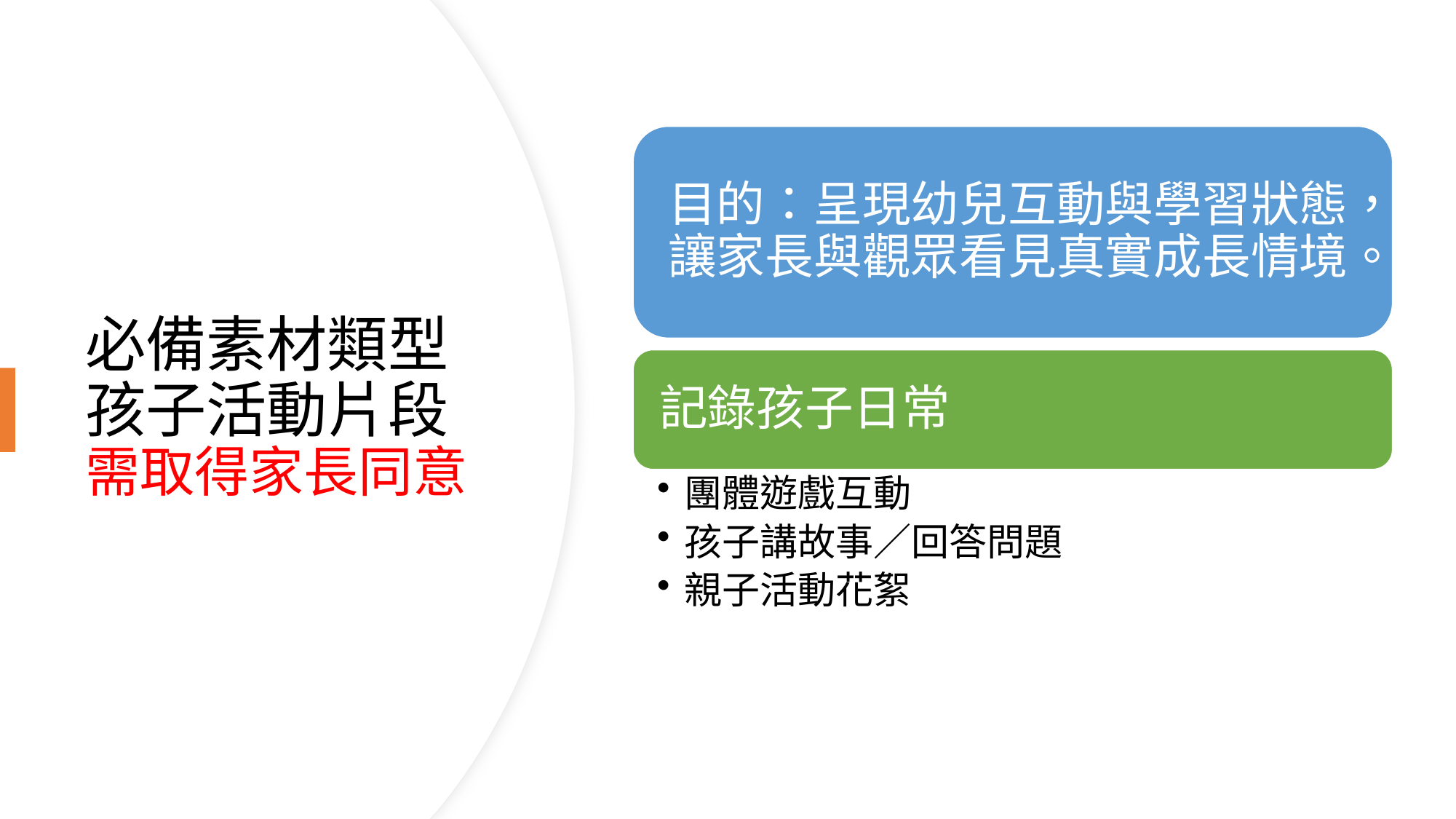

目的：呈現幼兒互動與學習狀態，讓家長與觀眾看見真實成長情境。
記錄孩子日常
團體遊戲互動
孩子講故事／回答問題
親子活動花絮
# 必備素材類型 孩子活動片段 需取得家長同意